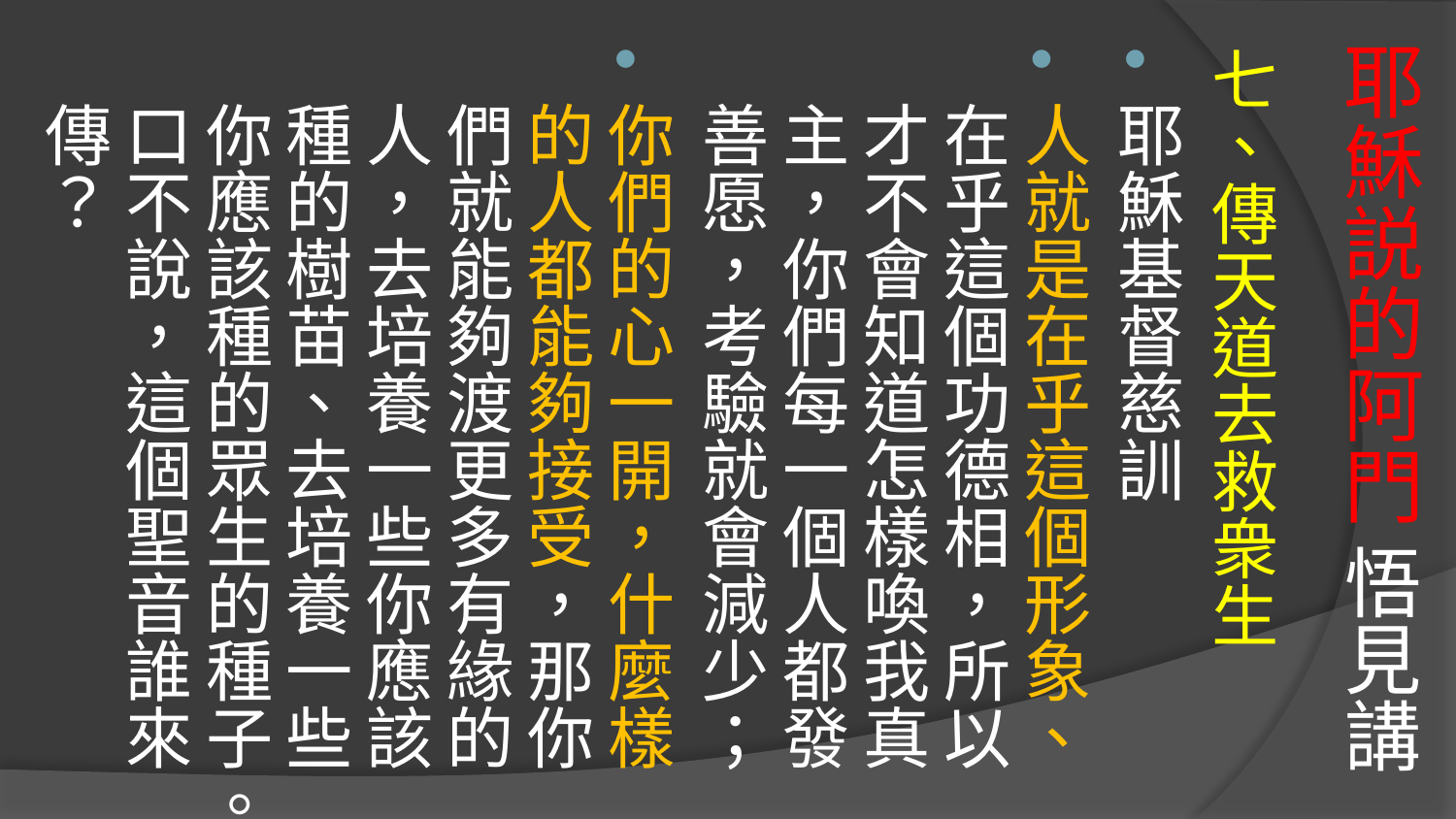

# 耶穌説的阿門 悟見講
七、傳天道去救衆生
耶穌基督慈訓
人就是在乎這個形象、在乎這個功德相，所以才不會知道怎樣喚我真主，你們每一個人都發善愿，考驗就會減少；
你們的心一開，什麼樣的人都能夠接受，那你們就能夠渡更多有緣的人，去培養一些你應該種的樹苗、去培養一些你應該種的眾生的種子。口不說，這個聖音誰來傳？